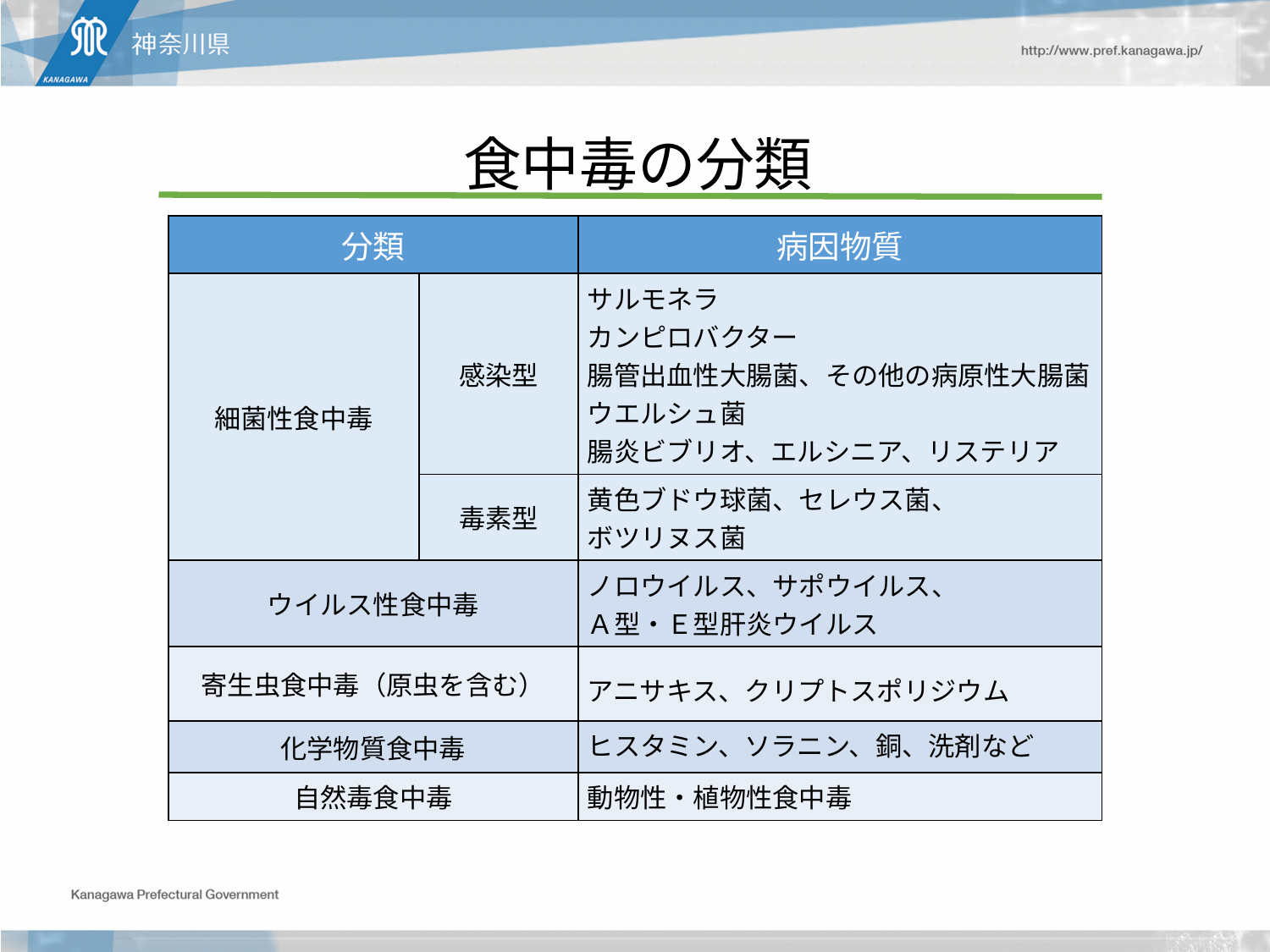

食中毒の分類
| 分類 |  | 病因物質 |
| --- | --- | --- |
| 細菌性食中毒 | 感染型 | サルモネラ カンピロバクター 腸管出血性大腸菌、その他の病原性大腸菌 ウエルシュ菌 腸炎ビブリオ、エルシニア、リステリア |
|  | 毒素型 | 黄色ブドウ球菌、セレウス菌、 ボツリヌス菌 |
| ウイルス性食中毒 |  | ノロウイルス、サポウイルス、 Ａ型・Ｅ型肝炎ウイルス |
| 寄生虫食中毒（原虫を含む） |  | アニサキス、クリプトスポリジウム |
| 化学物質食中毒 |  | ヒスタミン、ソラニン、銅、洗剤など |
| 自然毒食中毒 |  | 動物性・植物性食中毒 |